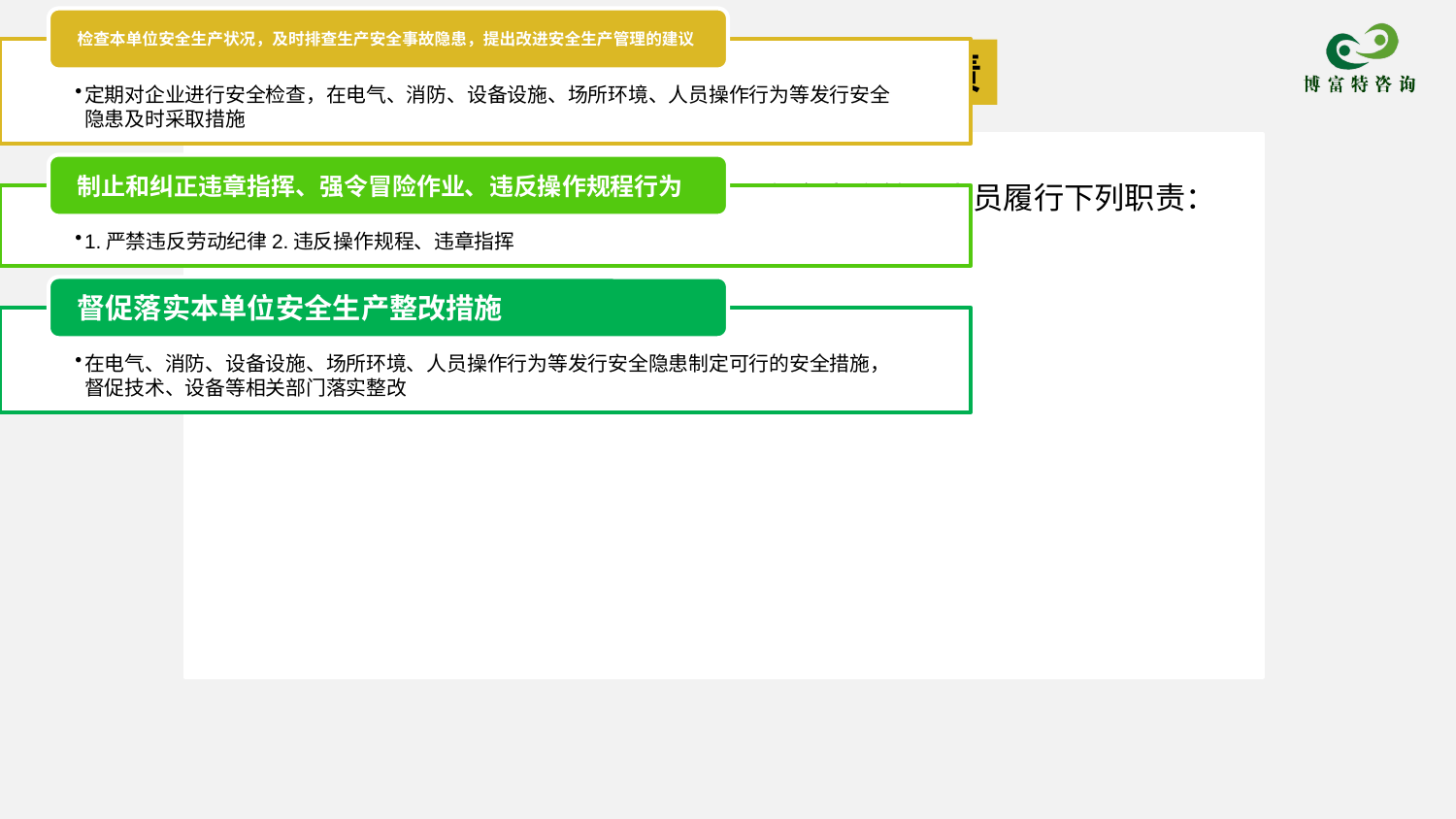

安全生产管理人员履行职责

安法第二十二条  安全生产管理机构以及安全生产管理人员履行下列职责：
定期对企业进行安全检查，在电气、消防、设备设施、场所环境、人员操作行为等发行安全隐患及时采取措施
检查本单位安全生产状况，及时排查生产安全事故隐患，提出改进安全生产管理的建议
1.严禁违反劳动纪律2.违反操作规程、违章指挥
制止和纠正违章指挥、强令冒险作业、违反操作规程行为
在电气、消防、设备设施、场所环境、人员操作行为等发行安全隐患制定可行的安全措施，督促技术、设备等相关部门落实整改
督促落实本单位安全生产整改措施